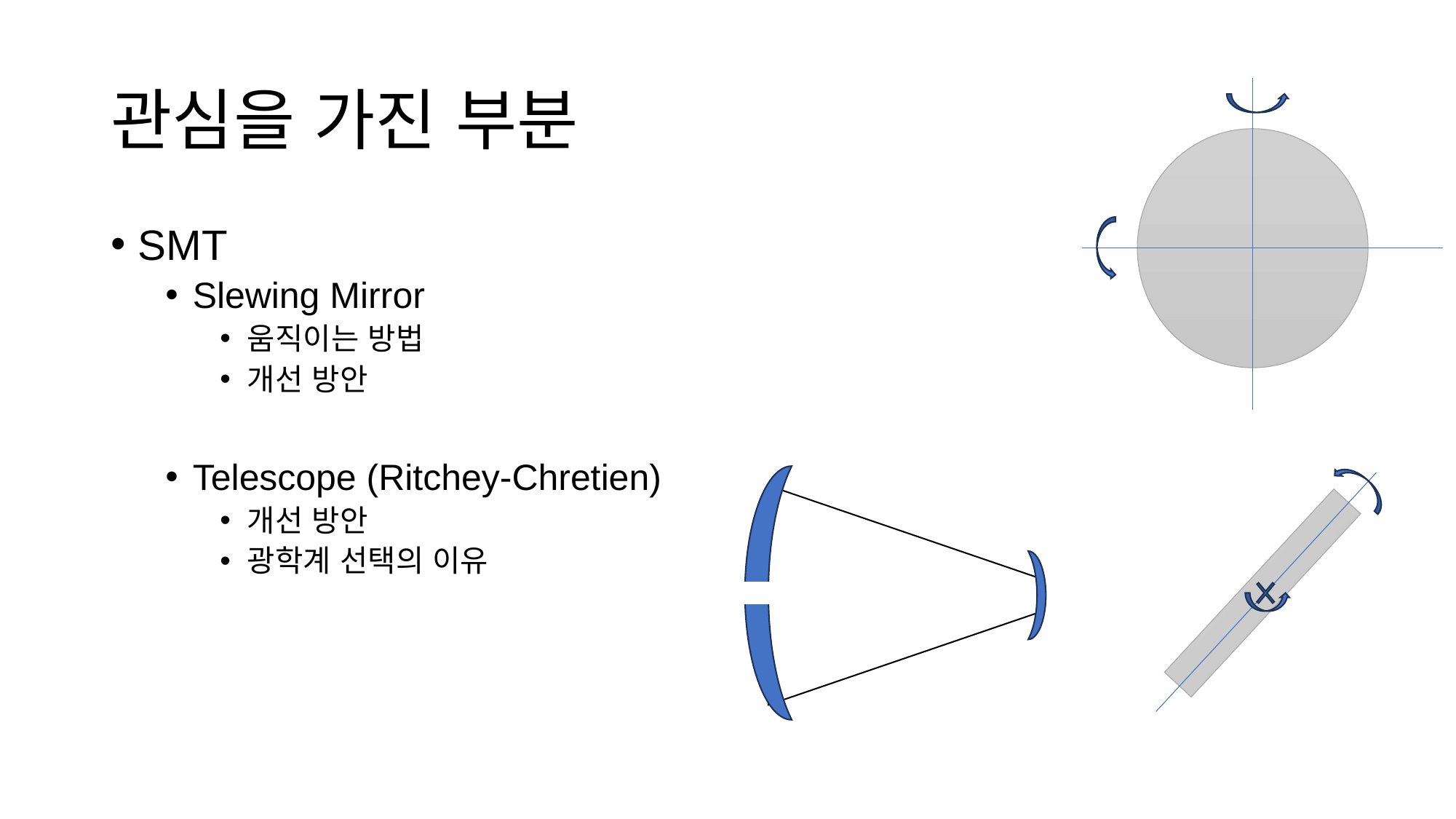

# 관심을 가진 부분

SMT
Slewing Mirror
움직이는 방법
개선 방안

Telescope (Ritchey-Chretien)
개선 방안
광학계 선택의 이유